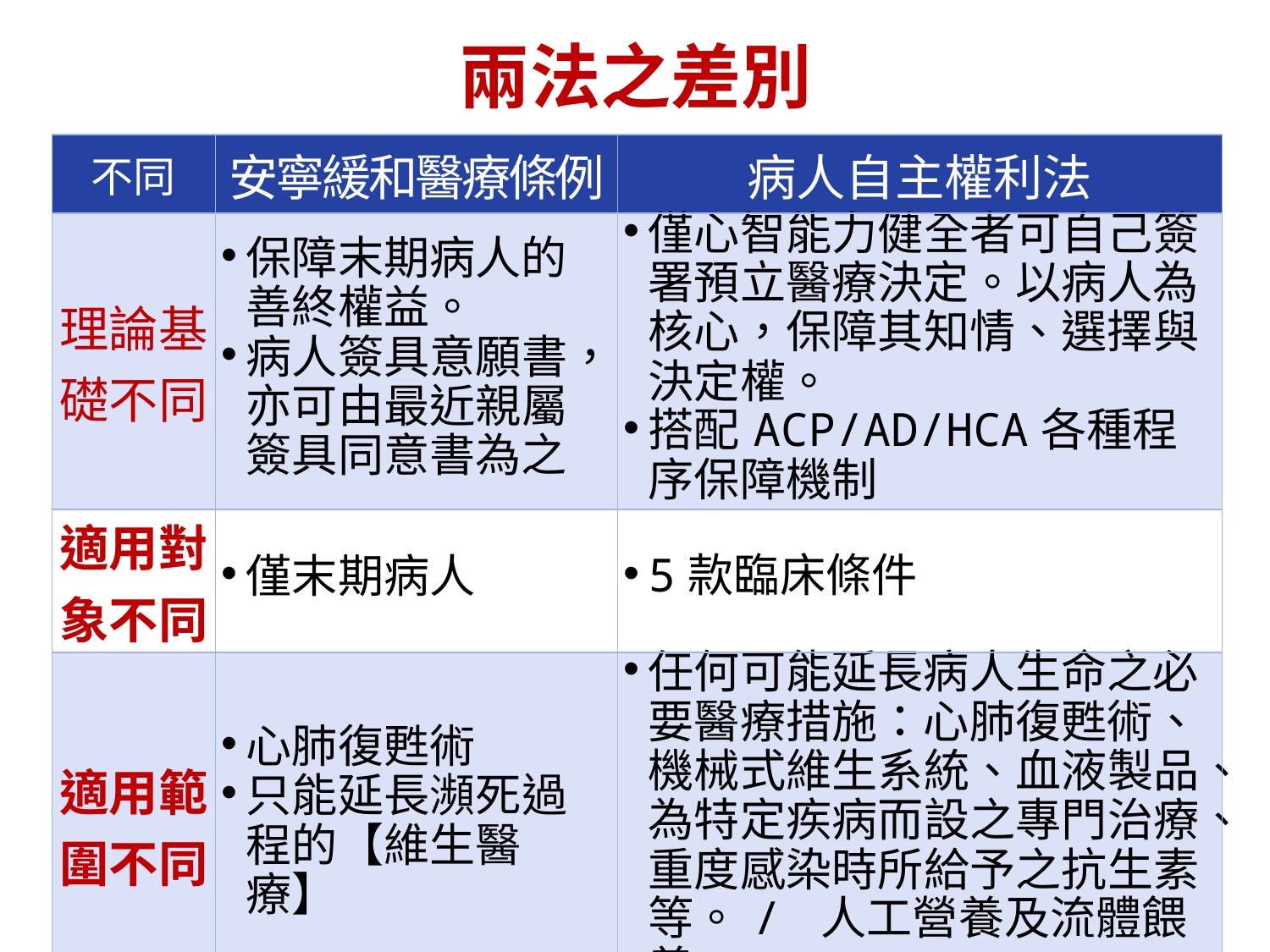

兩法之差別
| 不同 | 安寧緩和醫療條例 | 病人自主權利法 |
| --- | --- | --- |
| 理論基礎不同 | 保障末期病人的善終權益。 病人簽具意願書，亦可由最近親屬簽具同意書為之 | 僅心智能力健全者可自己簽署預立醫療決定。以病人為核心，保障其知情、選擇與決定權。 搭配ACP/AD/HCA各種程序保障機制 |
| 適用對象不同 | 僅末期病人 | 5款臨床條件 |
| 適用範圍不同 | 心肺復甦術 只能延長瀕死過程的【維生醫療】 | 任何可能延長病人生命之必要醫療措施：心肺復甦術、機械式維生系統、血液製品、為特定疾病而設之專門治療、重度感染時所給予之抗生素等。/ 人工營養及流體餵養 |